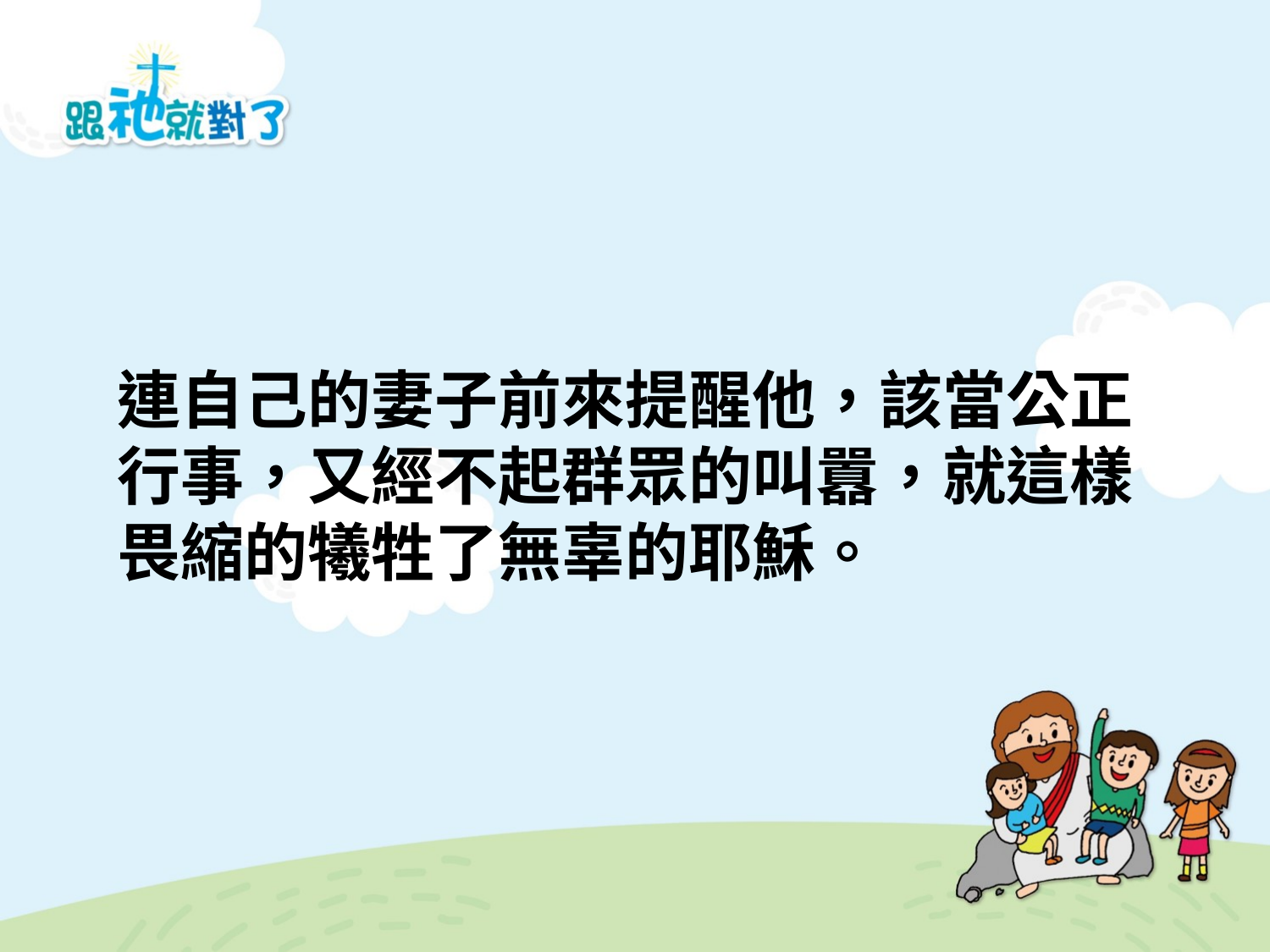

連自己的妻子前來提醒他，該當公正行事，又經不起群眾的叫囂，就這樣畏縮的犧牲了無辜的耶穌。